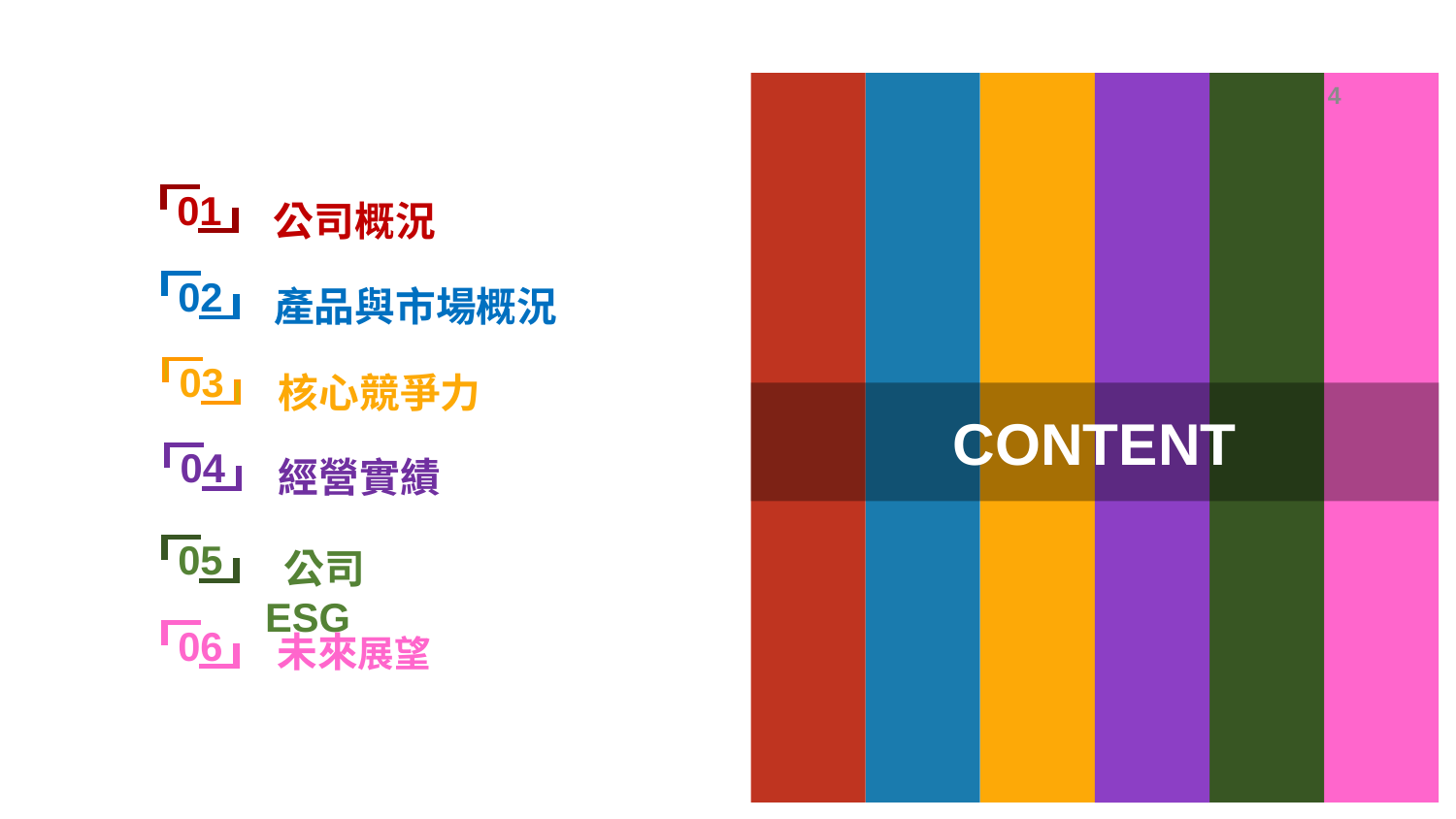

4

01
公司概況
02
產品與市場概況
03
核心競爭力
CONTENT
04
經營實績
05
 公司ESG
未來展望
06
1